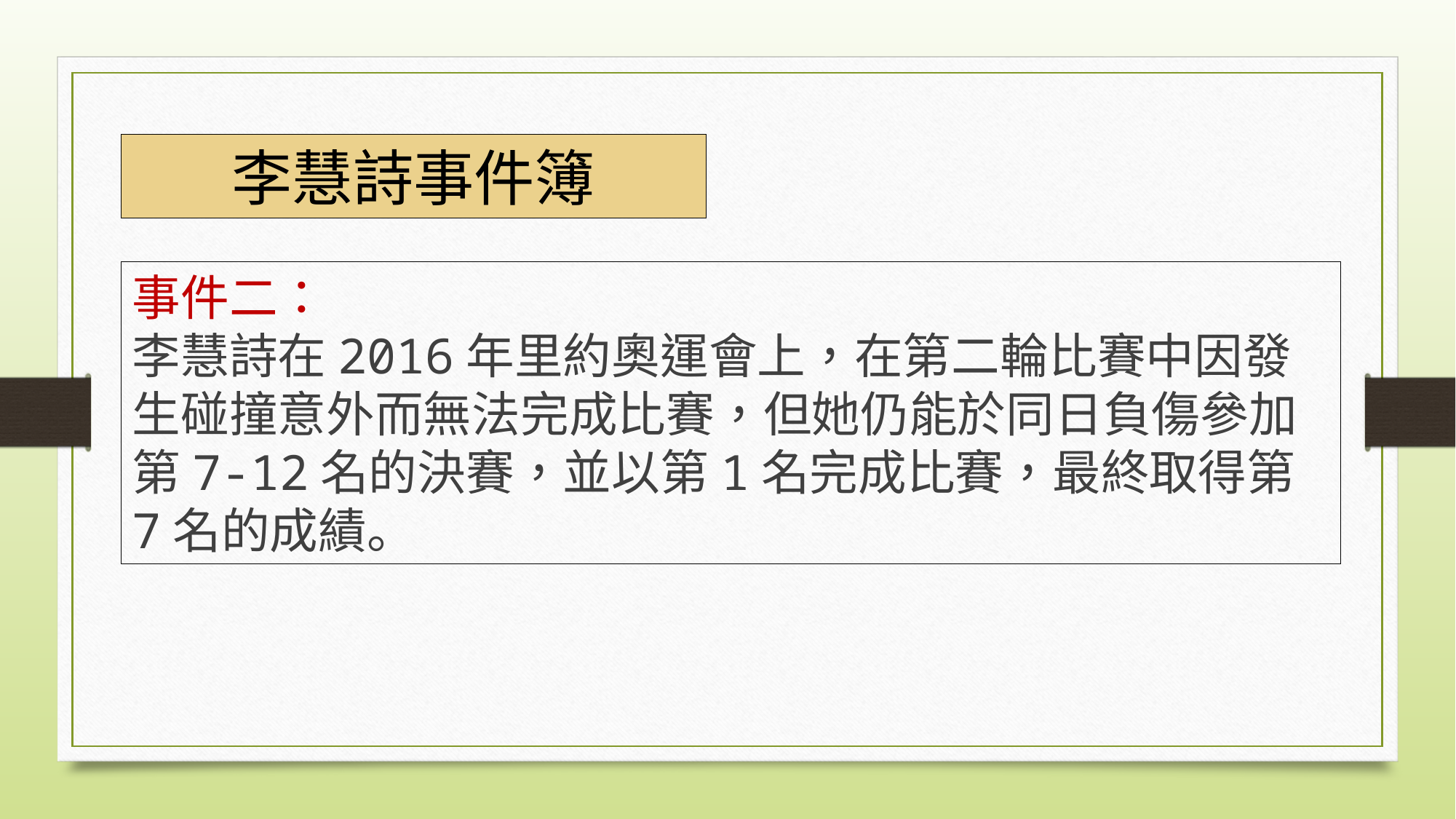

李慧詩事件簿
事件二：
李慧詩在2016年里約奧運會上，在第二輪比賽中因發生碰撞意外而無法完成比賽，但她仍能於同日負傷參加第7-12名的決賽，並以第1名完成比賽，最終取得第7名的成績。